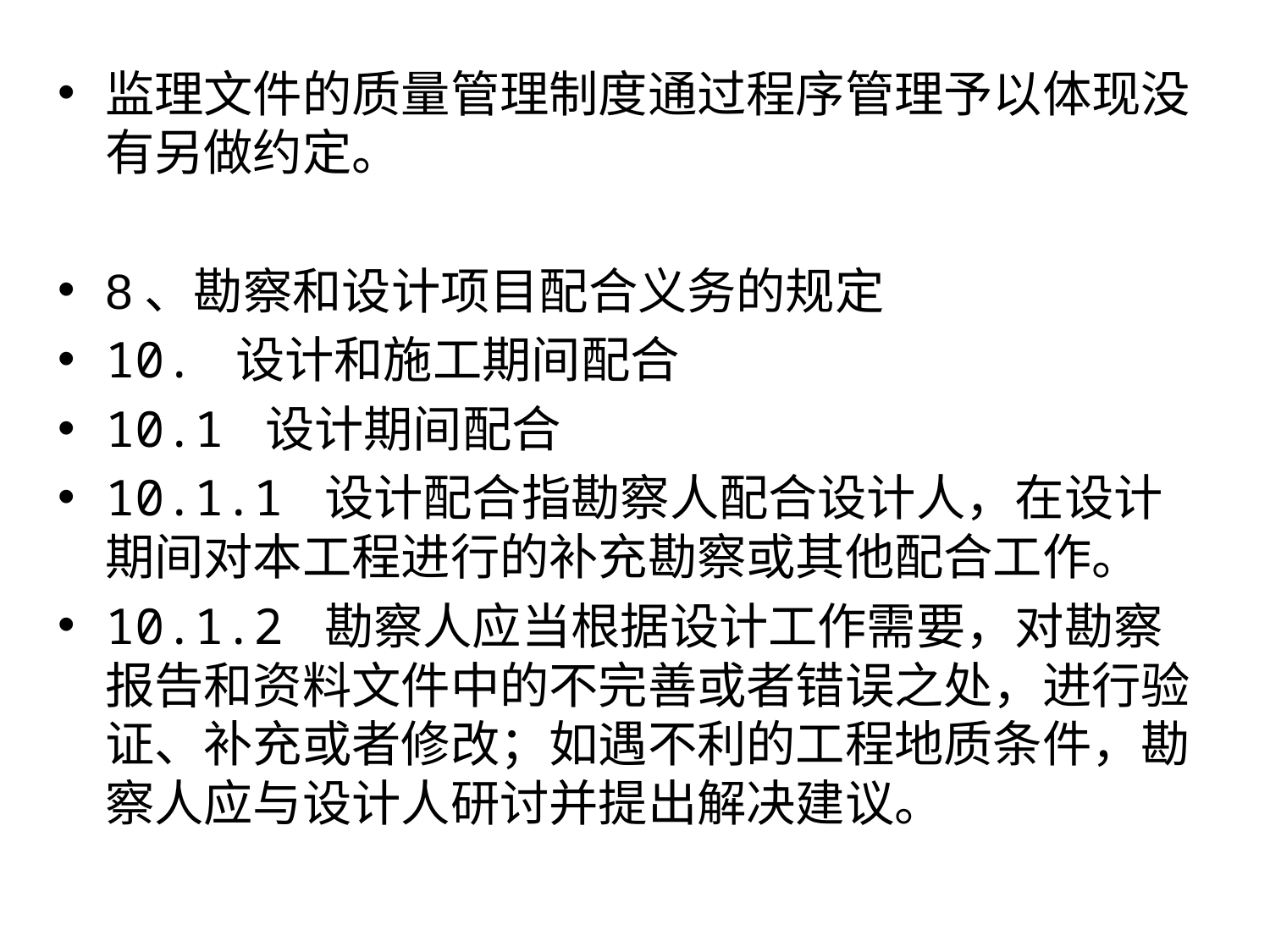

监理文件的质量管理制度通过程序管理予以体现没有另做约定。

8、勘察和设计项目配合义务的规定
10. 设计和施工期间配合
10.1 设计期间配合
10.1.1 设计配合指勘察人配合设计人，在设计期间对本工程进行的补充勘察或其他配合工作。
10.1.2 勘察人应当根据设计工作需要，对勘察报告和资料文件中的不完善或者错误之处，进行验证、补充或者修改；如遇不利的工程地质条件，勘察人应与设计人研讨并提出解决建议。